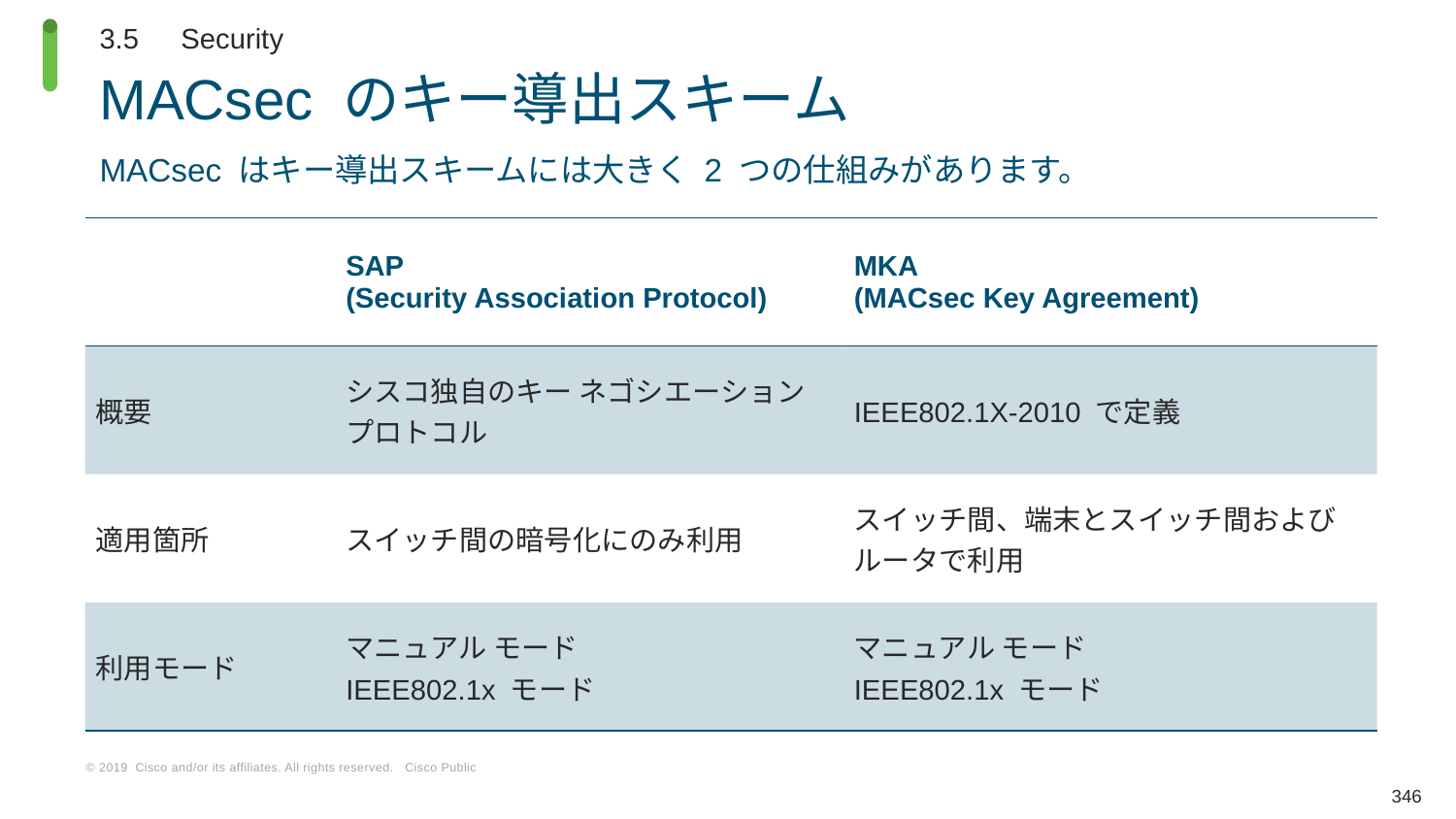

3.5　Security
# MACsec のキー導出スキーム
MACsec はキー導出スキームには大きく 2 つの仕組みがあります。
|  | SAP (Security Association Protocol) | MKA (MACsec Key Agreement) |
| --- | --- | --- |
| 概要 | シスコ独自のキー ネゴシエーション プロトコル | IEEE802.1X-2010 で定義 |
| 適用箇所 | スイッチ間の暗号化にのみ利用 | スイッチ間、端末とスイッチ間およびルータで利用 |
| 利用モード | マニュアル モード IEEE802.1x モード | マニュアル モード IEEE802.1x モード |
346